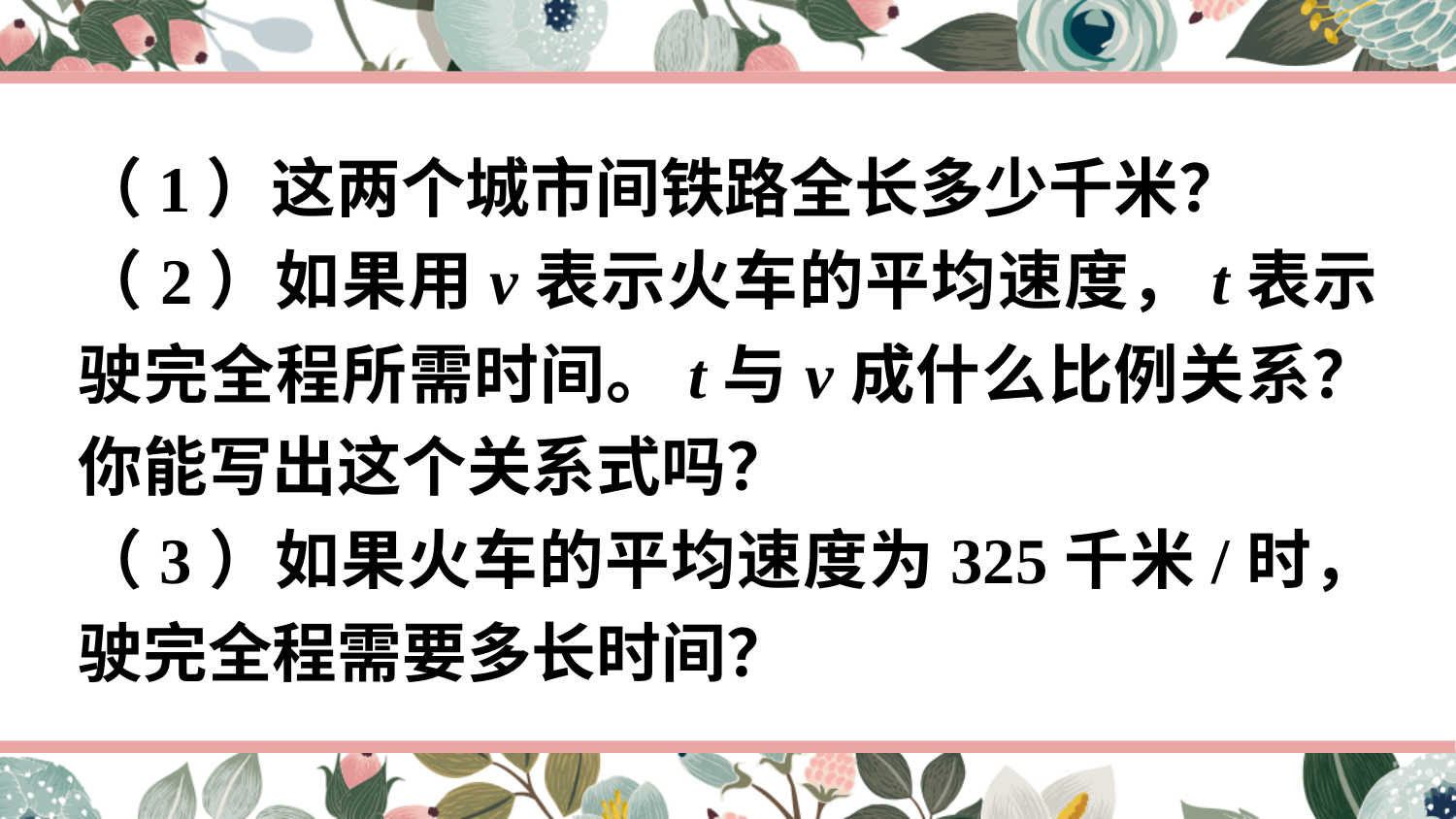

（1）这两个城市间铁路全长多少千米？
（2）如果用v表示火车的平均速度，t表示驶完全程所需时间。t与v成什么比例关系？你能写出这个关系式吗？
（3）如果火车的平均速度为325千米/时，驶完全程需要多长时间？